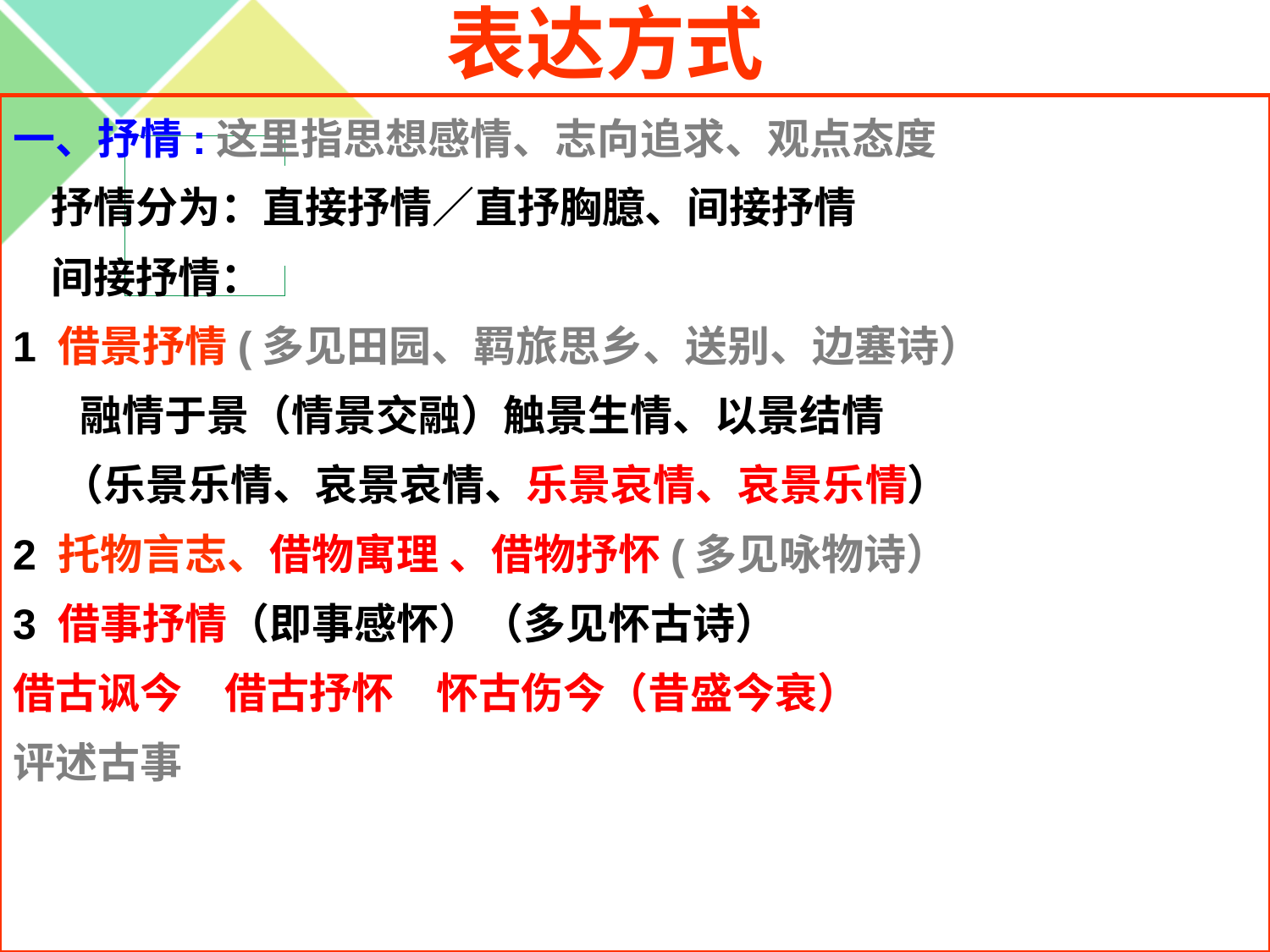

表达方式
一、抒情:这里指思想感情、志向追求、观点态度
   抒情分为：直接抒情／直抒胸臆、间接抒情
   间接抒情：
1 借景抒情(多见田园、羁旅思乡、送别、边塞诗）
      融情于景（情景交融）触景生情、以景结情
    （乐景乐情、哀景哀情、乐景哀情、哀景乐情）
2 托物言志、借物寓理 、借物抒怀(多见咏物诗）
3 借事抒情（即事感怀）（多见怀古诗）
借古讽今　借古抒怀　怀古伤今（昔盛今衰）
评述古事